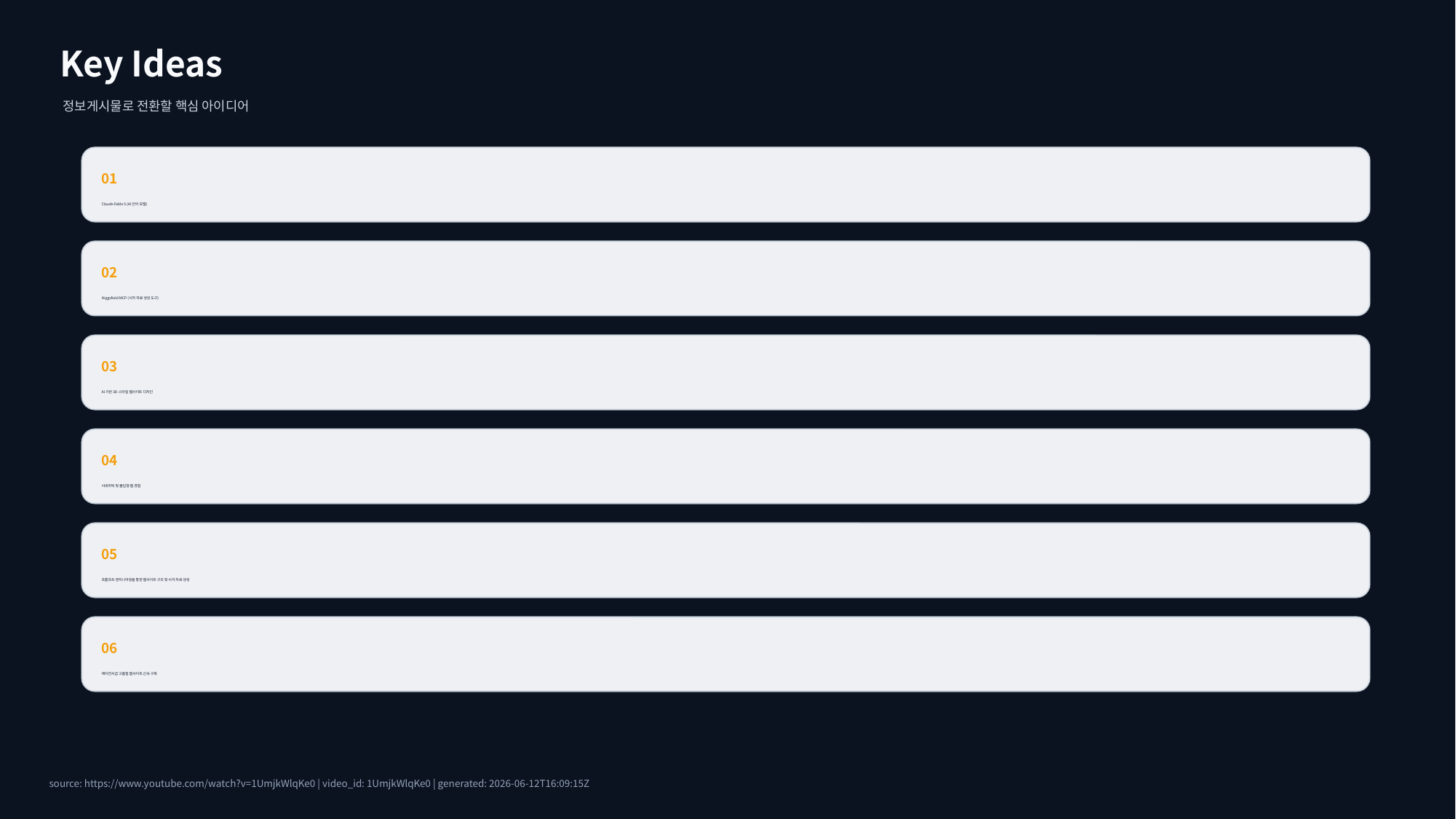

Key Ideas
정보게시물로 전환할 핵심 아이디어

01
Claude Fable 5 (AI 언어 모델)

02
Higgsfield MCP (시각 자료 생성 도구)

03
AI 기반 3D 스타일 웹사이트 디자인

04
시네마틱 및 몰입형 웹 경험

05
프롬프트 엔지니어링을 통한 웹사이트 구조 및 시각 자료 생성

06
에이전시급 고품질 웹사이트 신속 구축
source: https://www.youtube.com/watch?v=1UmjkWlqKe0 | video_id: 1UmjkWlqKe0 | generated: 2026-06-12T16:09:15Z